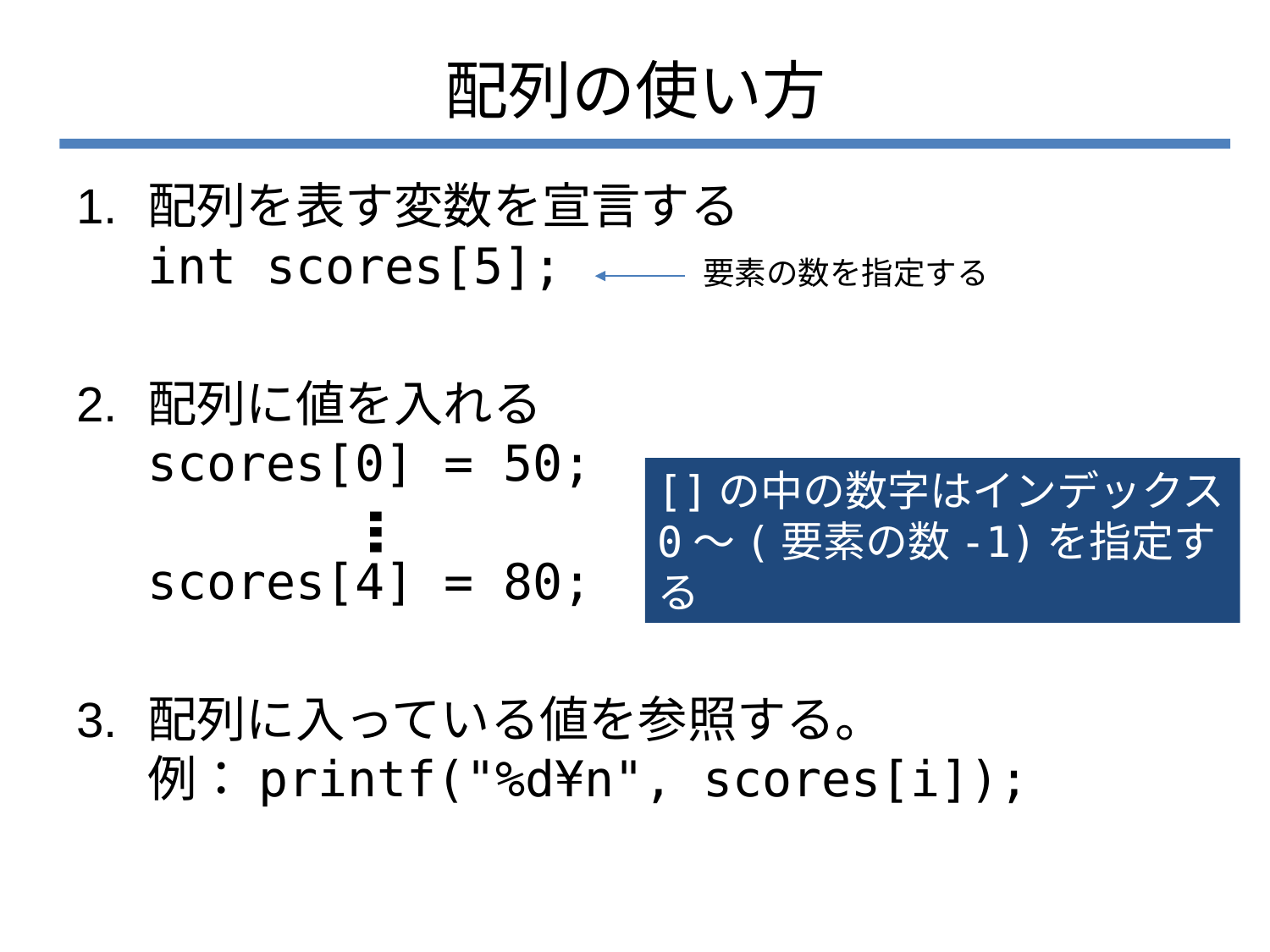

# 配列の使い方
配列を表す変数を宣言する
int scores[5];

配列に値を入れる
scores[0] = 50;
scores[4] = 80;

配列に入っている値を参照する。
例：printf("%d¥n", scores[i]);
要素の数を指定する
[]の中の数字はインデックス
0～(要素の数-1)を指定する
…